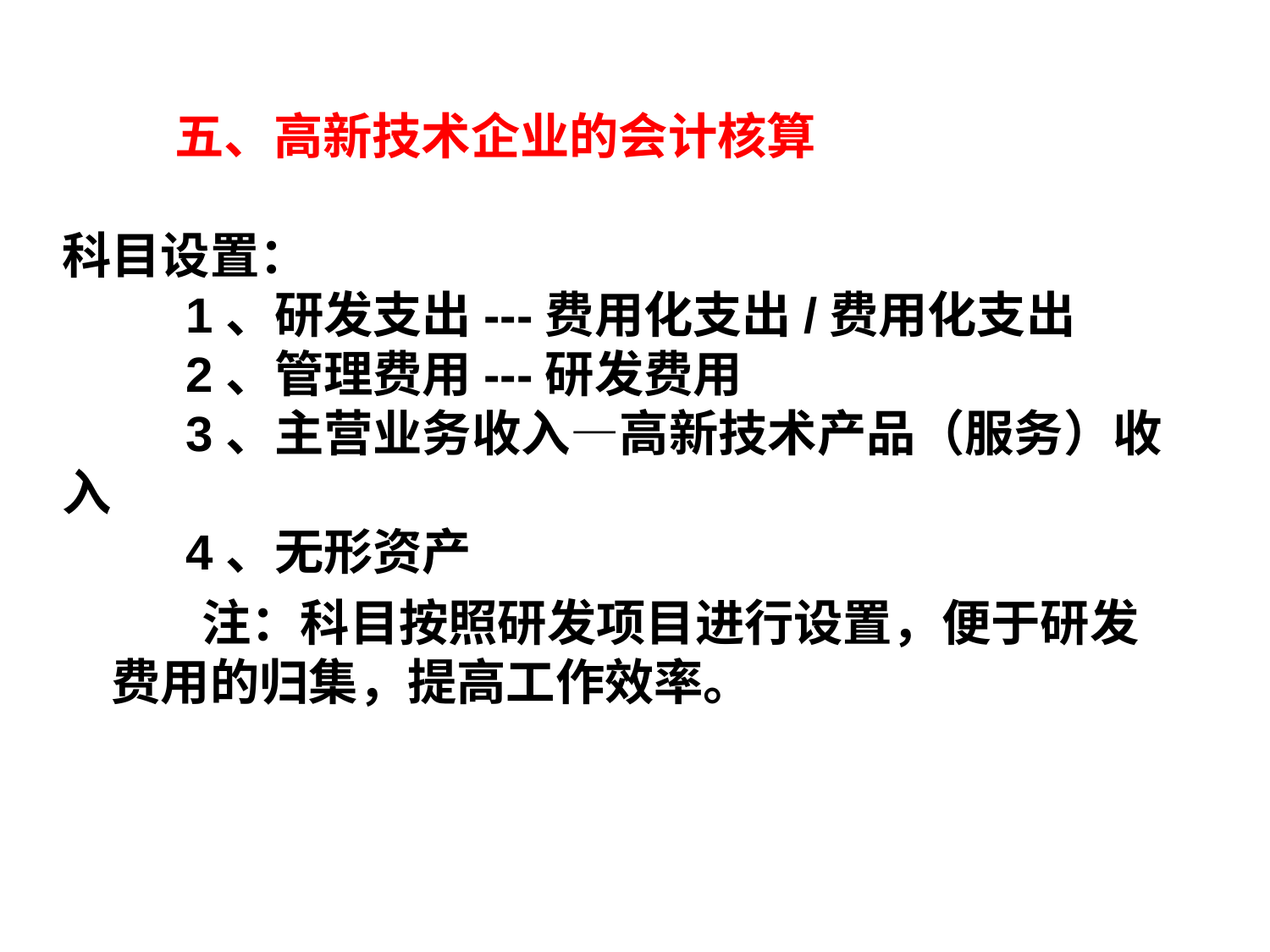

五、高新技术企业的会计核算
科目设置：
         1、研发支出---费用化支出/费用化支出
         2、管理费用---研发费用
         3、主营业务收入—高新技术产品（服务）收入
         4、无形资产
       注：科目按照研发项目进行设置，便于研发费用的归集，提高工作效率。